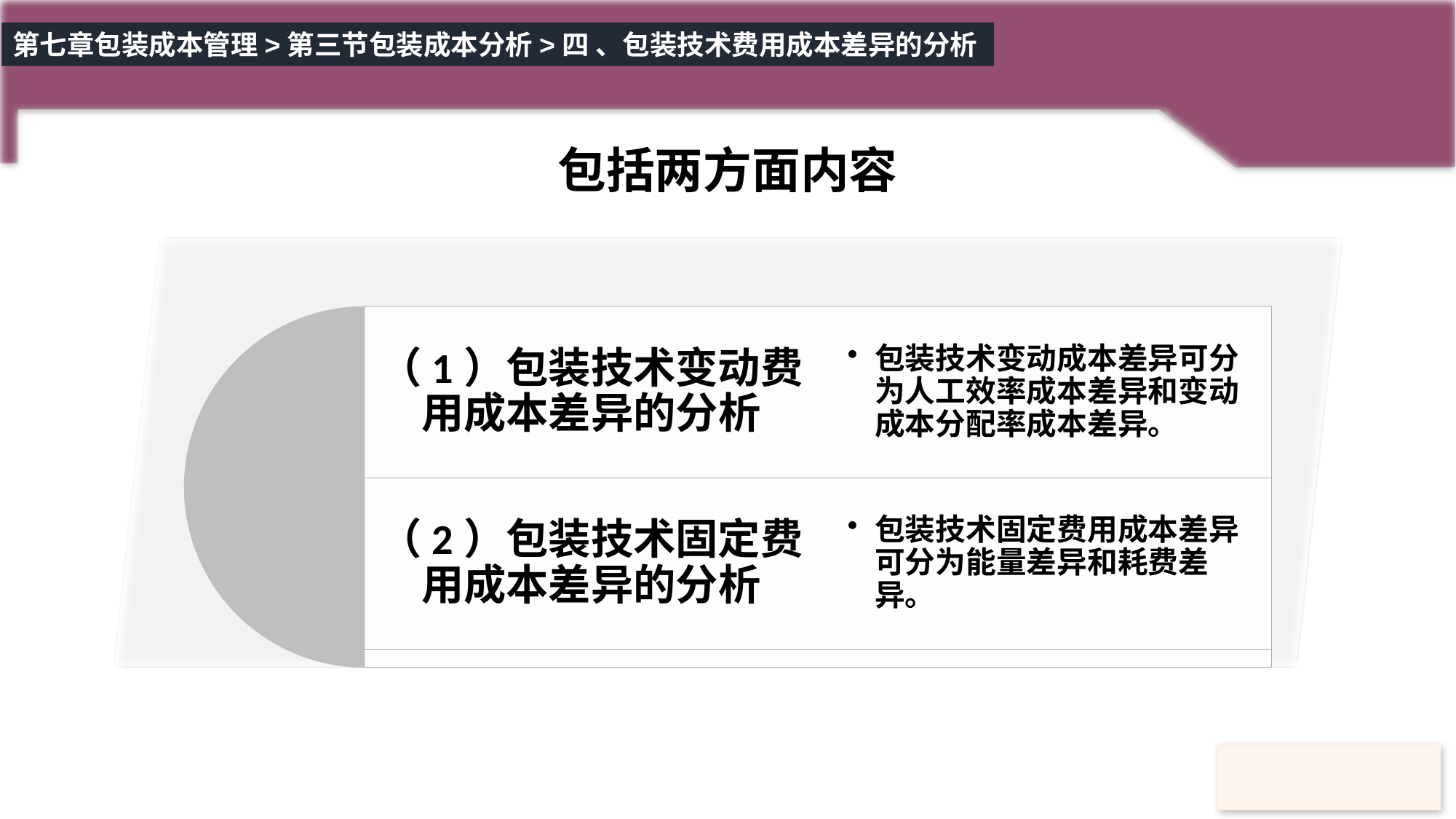

第七章包装成本管理>第三节包装成本分析>四 、包装技术费用成本差异的分析
# 包括两方面内容
（1）包装技术变动费用成本差异的分析
（2）包装技术固定费用成本差异的分析
包装技术变动成本差异可分为人工效率成本差异和变动成本分配率成本差异。
包装技术固定费用成本差异可分为能量差异和耗费差异。